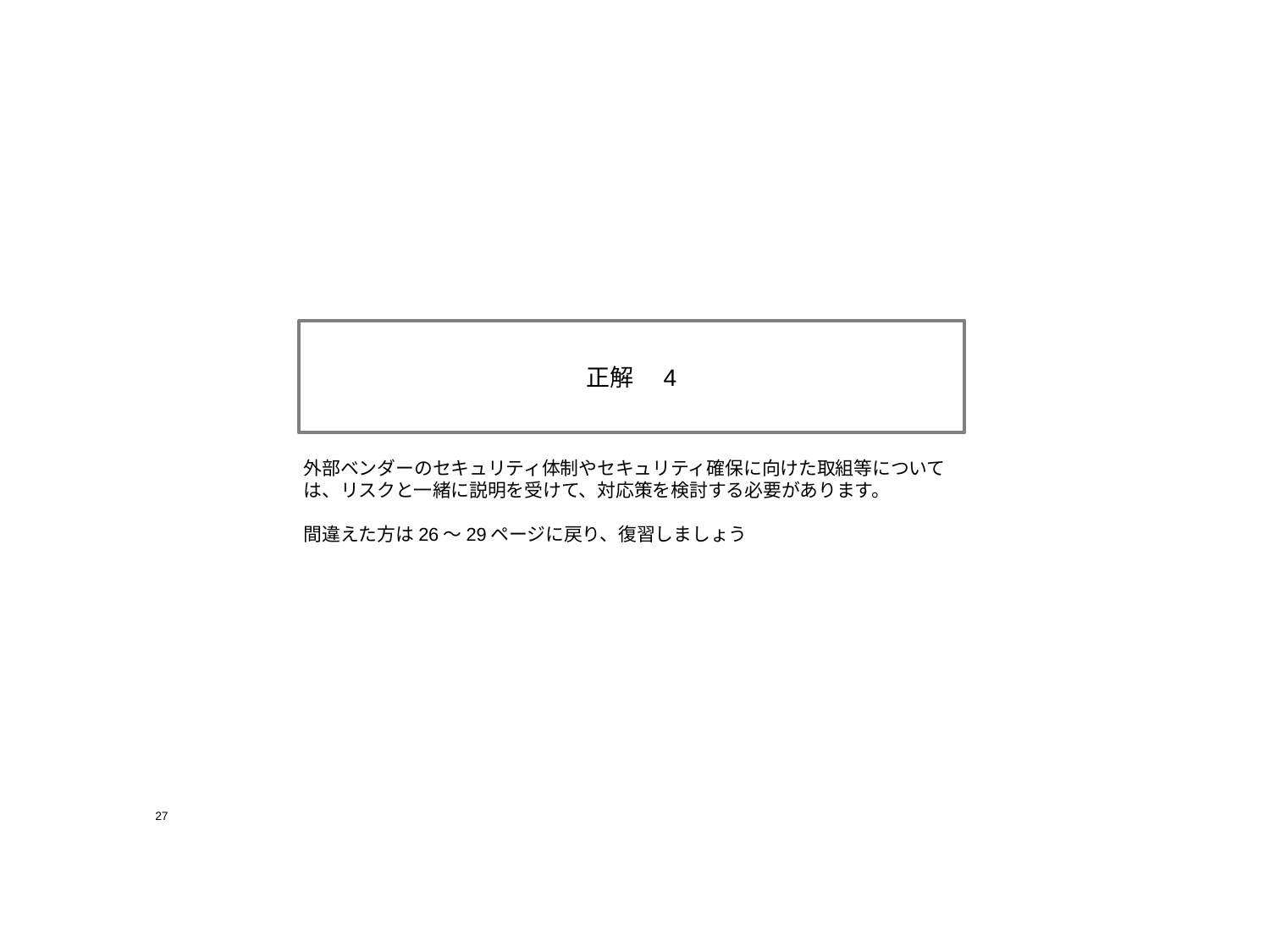

正解　4
外部ベンダーのセキュリティ体制やセキュリティ確保に向けた取組等については、リスクと一緒に説明を受けて、対応策を検討する必要があります。

間違えた方は26～29ページに戻り、復習しましょう
27